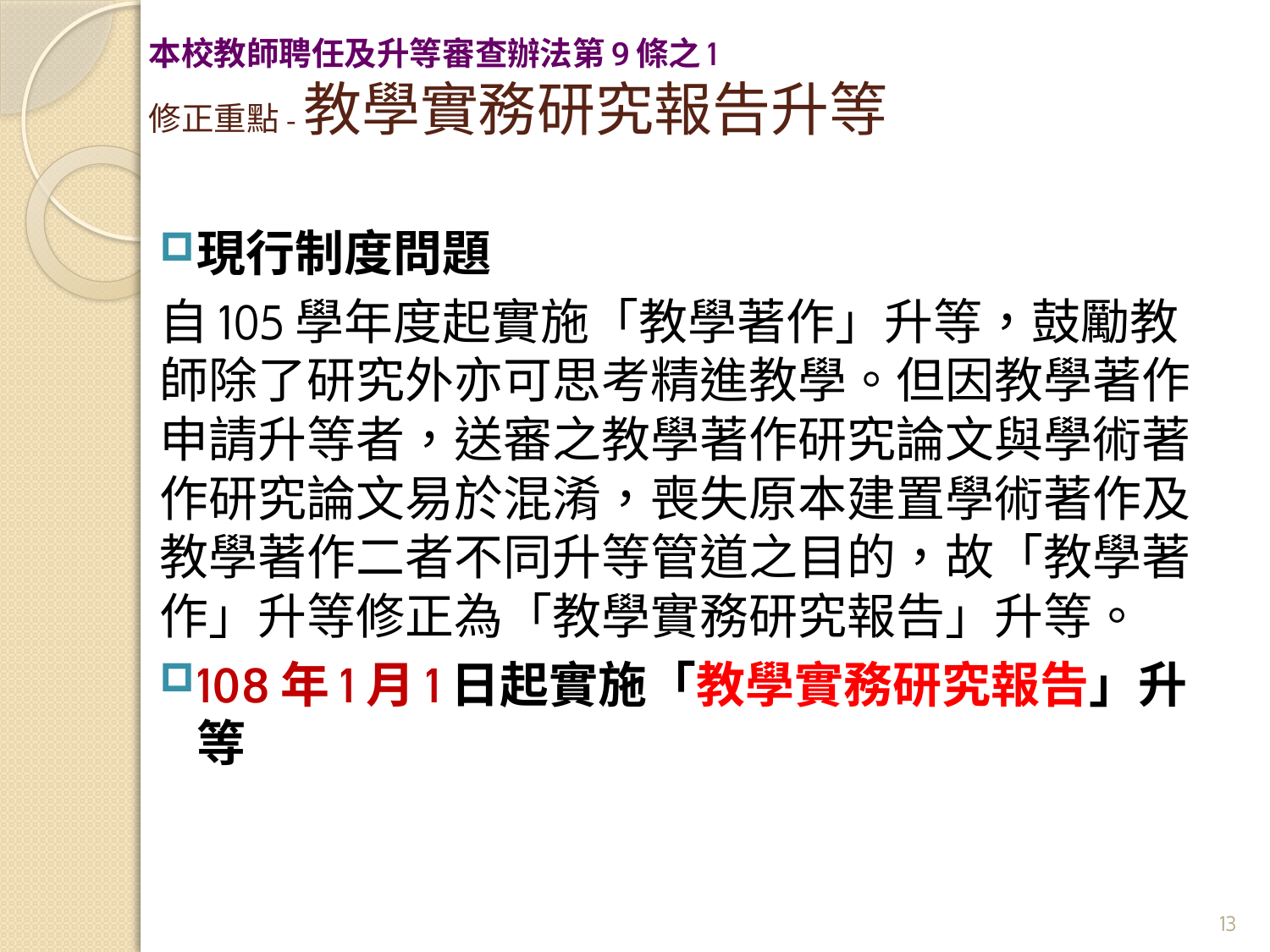

# 本校教師聘任及升等審查辦法第9條之1 修正重點-教學實務研究報告升等
現行制度問題
自105學年度起實施「教學著作」升等，鼓勵教師除了研究外亦可思考精進教學。但因教學著作申請升等者，送審之教學著作研究論文與學術著作研究論文易於混淆，喪失原本建置學術著作及教學著作二者不同升等管道之目的，故「教學著作」升等修正為「教學實務研究報告」升等。
108年1月1日起實施「教學實務研究報告」升等

13